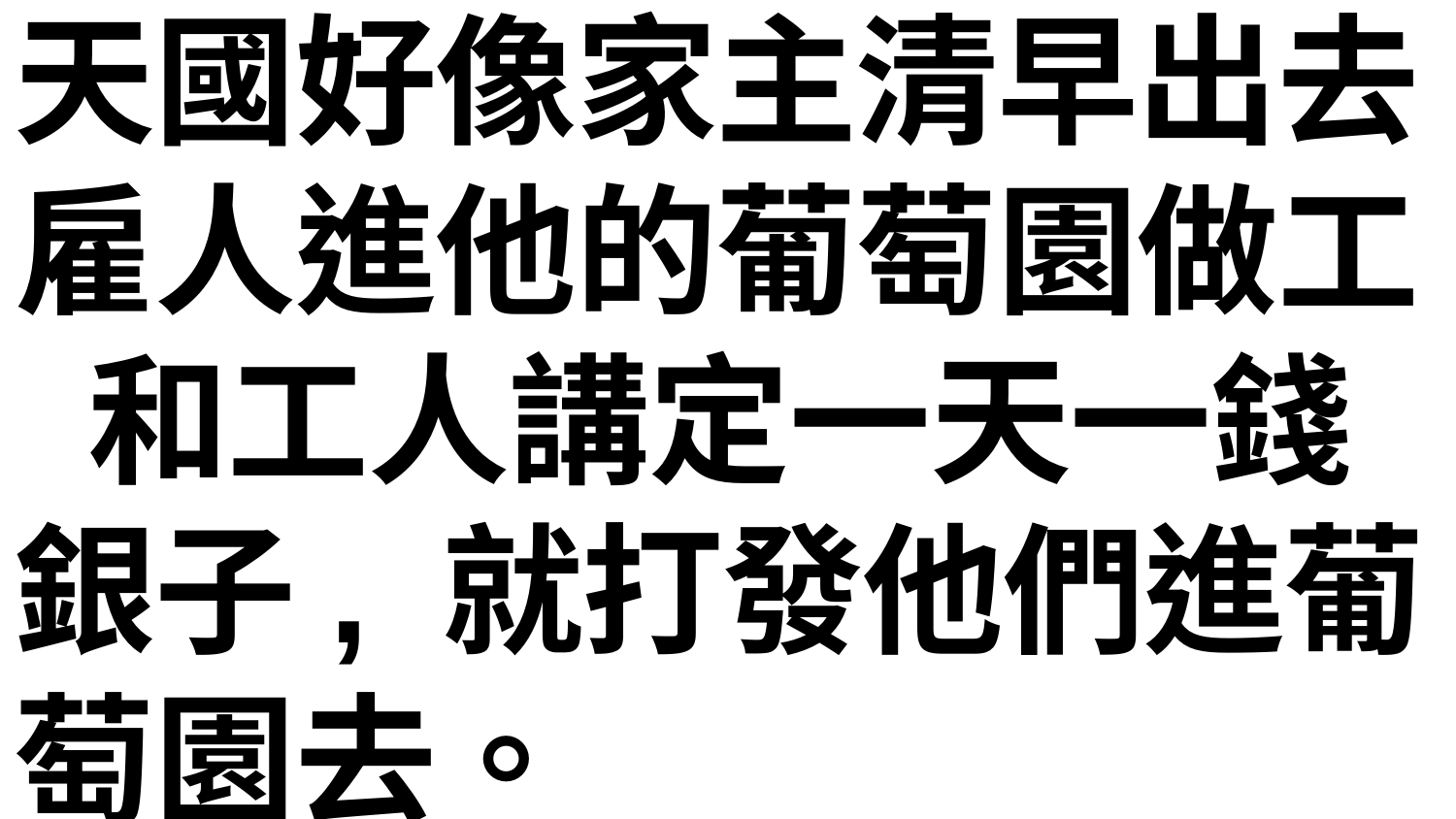

天國好像家主清早出去雇人進他的葡萄園做工, 和工人講定一天一錢銀子, 就打發他們進葡萄園去。